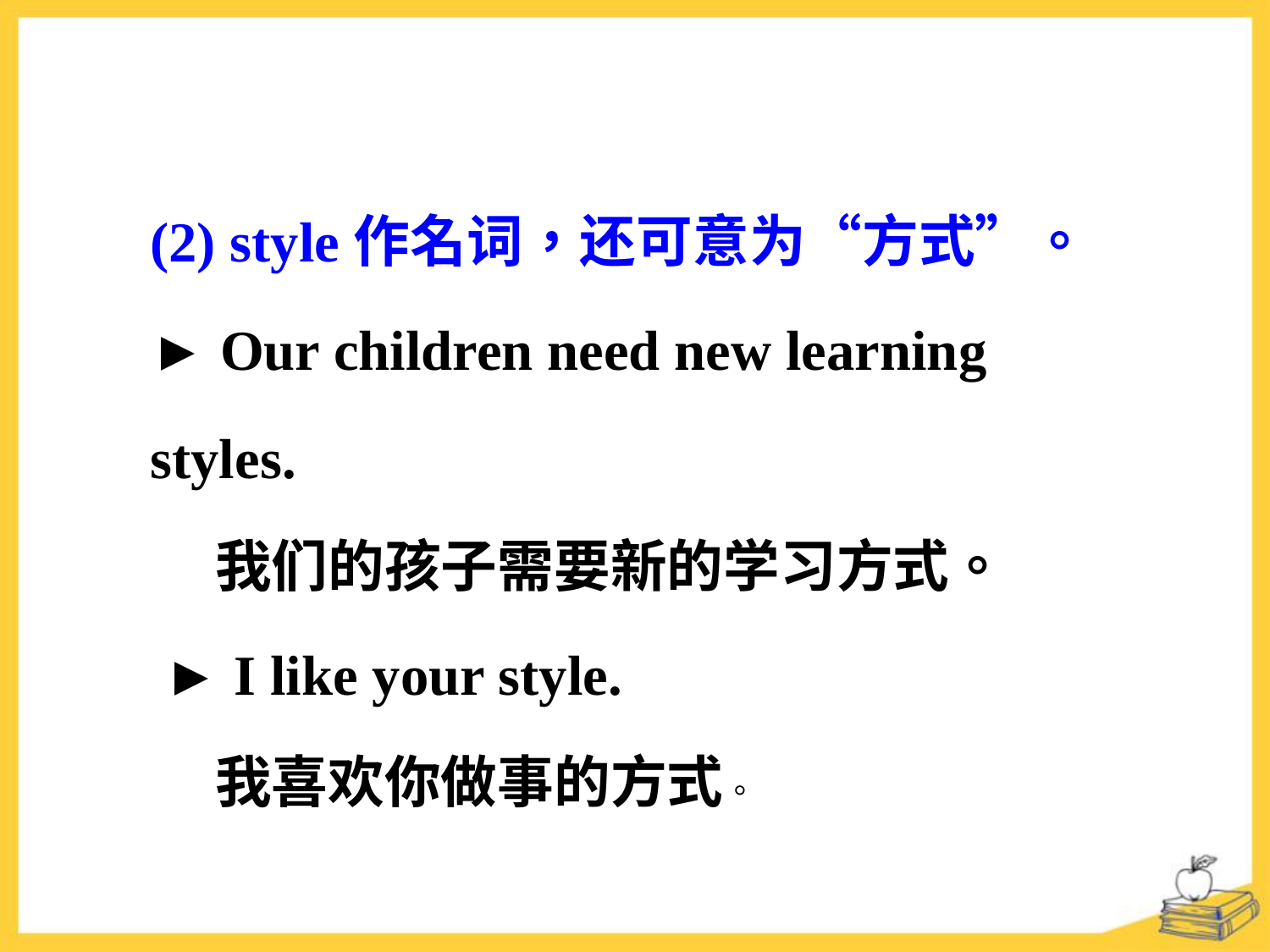

(2) style作名词，还可意为“方式”。
► Our children need new learning styles.
    我们的孩子需要新的学习方式。
 ► I like your style.
    我喜欢你做事的方式。